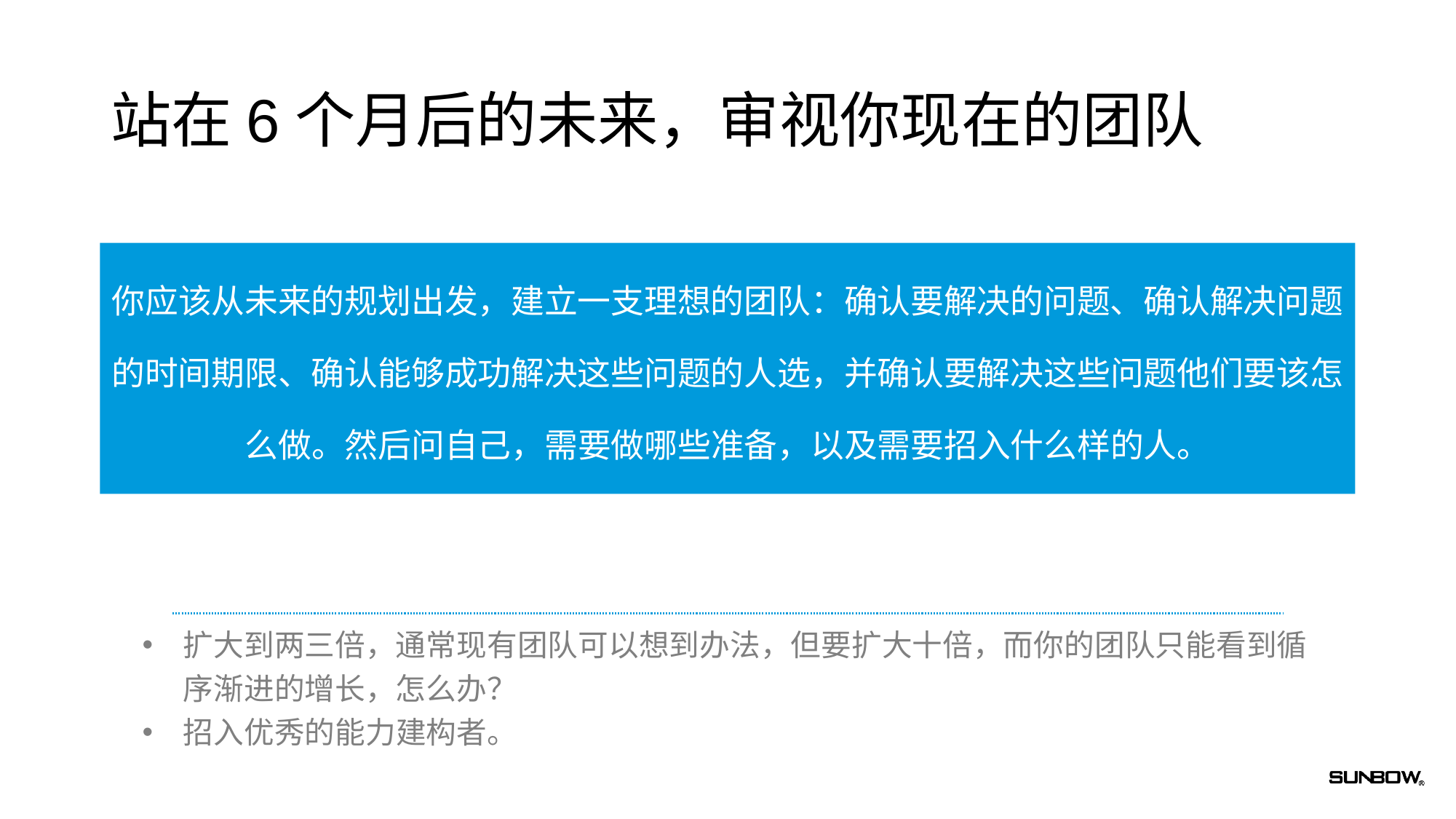

# 站在6个月后的未来，审视你现在的团队
你应该从未来的规划出发，建立一支理想的团队：确认要解决的问题、确认解决问题的时间期限、确认能够成功解决这些问题的人选，并确认要解决这些问题他们要该怎么做。然后问自己，需要做哪些准备，以及需要招入什么样的人。
扩大到两三倍，通常现有团队可以想到办法，但要扩大十倍，而你的团队只能看到循序渐进的增长，怎么办？
招入优秀的能力建构者。
35